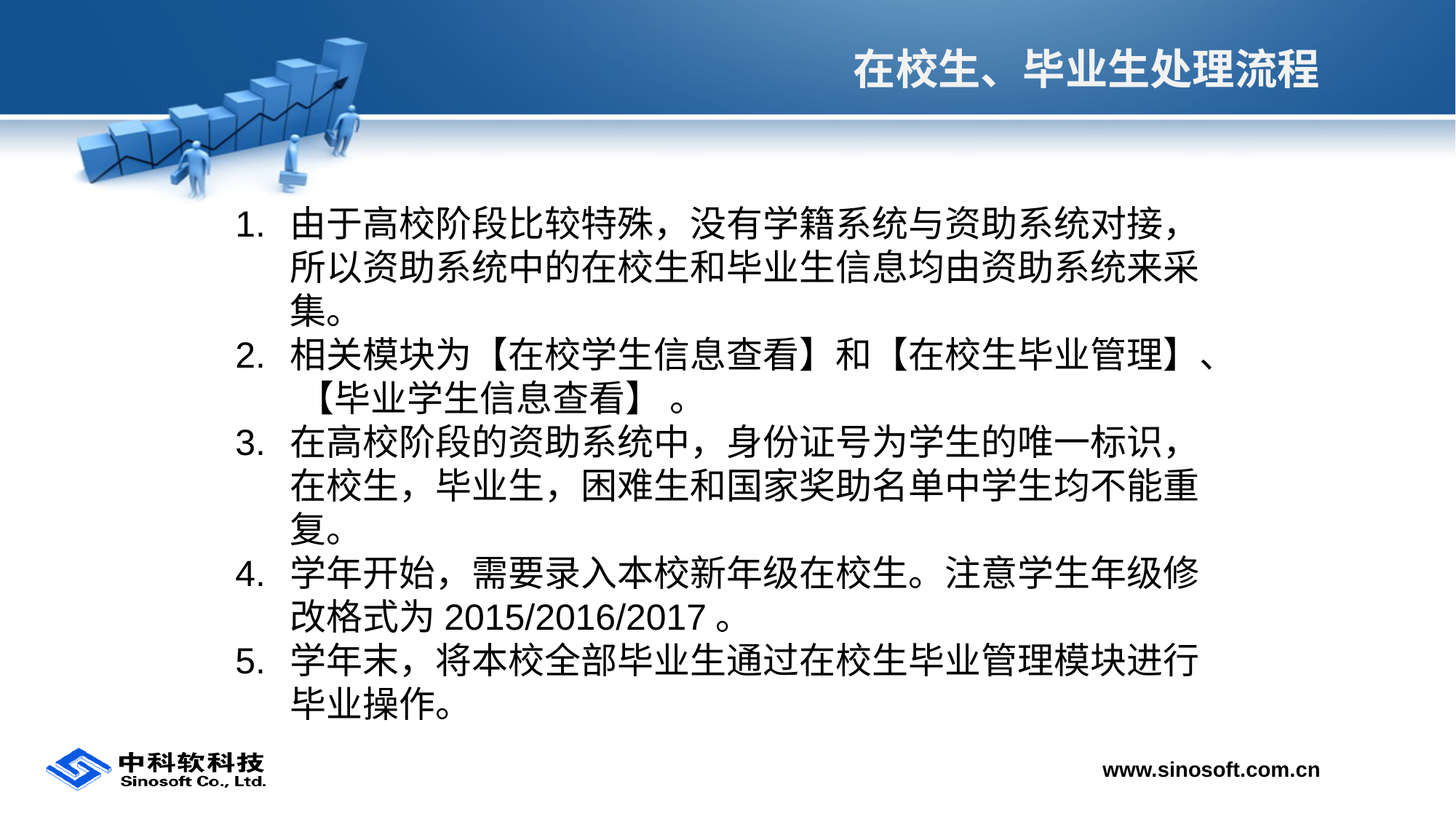

# 在校生、毕业生处理流程
由于高校阶段比较特殊，没有学籍系统与资助系统对接，所以资助系统中的在校生和毕业生信息均由资助系统来采集。
相关模块为【在校学生信息查看】和【在校生毕业管理】、 【毕业学生信息查看】 。
在高校阶段的资助系统中，身份证号为学生的唯一标识，在校生，毕业生，困难生和国家奖助名单中学生均不能重复。
学年开始，需要录入本校新年级在校生。注意学生年级修改格式为2015/2016/2017。
学年末，将本校全部毕业生通过在校生毕业管理模块进行毕业操作。